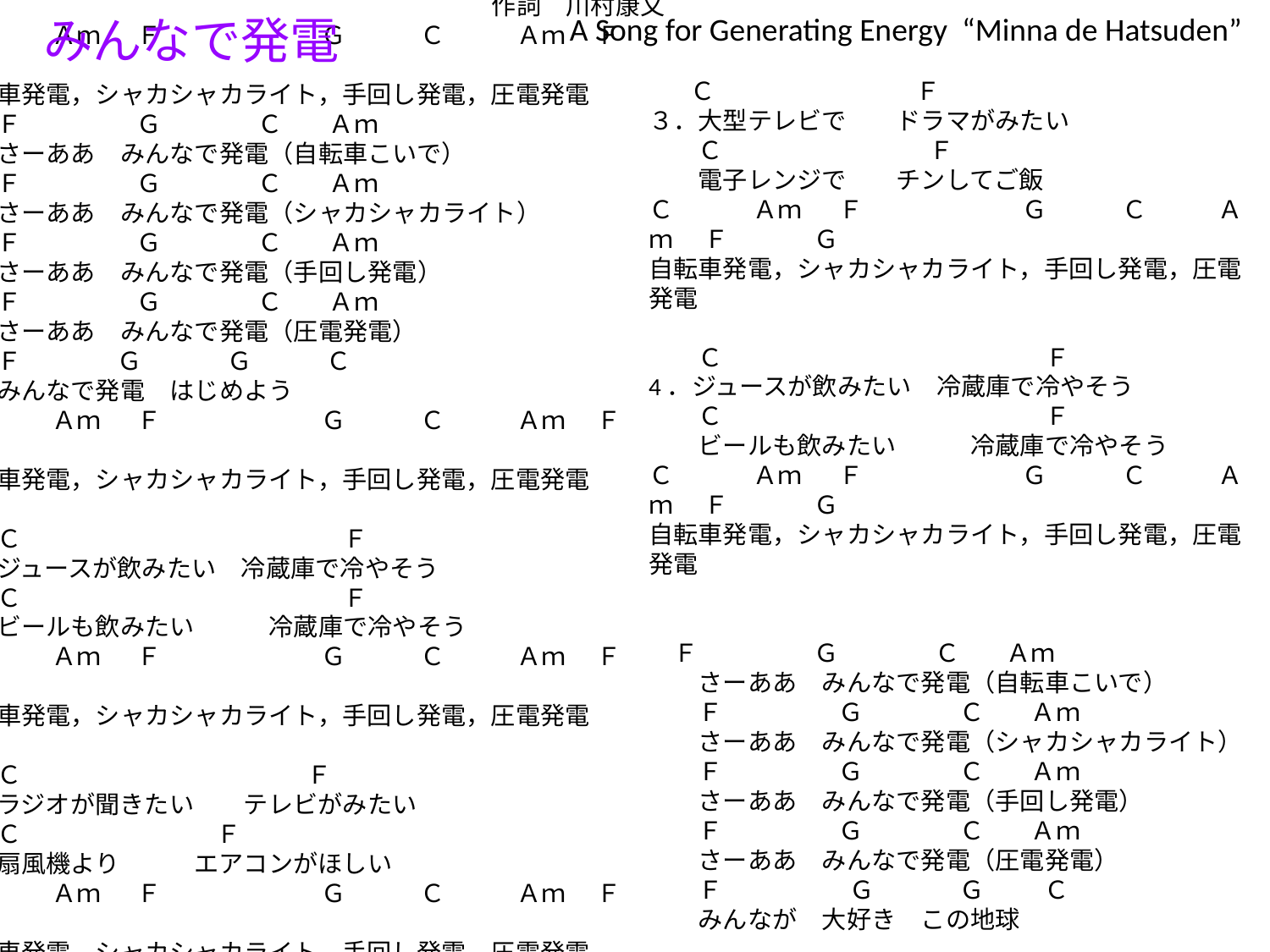

作詞　川村康文
Ｃ　　　 Ａｍ　  Ｆ　　　　  　　Ｇ　　　Ｃ   　　 Ａｍ 　Ｆ　　　  Ｇ
自転車発電，シャカシャカライト，手回し発電，圧電発電
　　Ｆ　　　　   Ｇ　　　    Ｃ　    Ａｍ
　　さーああ　みんなで発電（自転車こいで）
　　Ｆ　　　　   Ｇ　　　    Ｃ　    Ａｍ
　　さーああ　みんなで発電（シャカシャカライト）
　　Ｆ　　　　   Ｇ　　　    Ｃ　    Ａｍ
　　さーああ　みんなで発電（手回し発電）
　　Ｆ　　　　   Ｇ　　　    Ｃ　    Ａｍ
　　さーああ　みんなで発電（圧電発電）
　　Ｆ　　　    Ｇ　　　  Ｇ　　　Ｃ
　　みんなで発電　はじめよう
Ｃ　　　 Ａｍ　  Ｆ　　　　  　　Ｇ　　　Ｃ   　　 Ａｍ　 Ｆ　　  　Ｇ
自転車発電，シャカシャカライト，手回し発電，圧電発電

　　Ｃ　　　　　　　　　　　　　Ｆ
１．ジュースが飲みたい　冷蔵庫で冷やそう
　　Ｃ　　　　　　　　　　　　　Ｆ
　　ビールも飲みたい　　　冷蔵庫で冷やそう
Ｃ　　　 Ａｍ　  Ｆ　　　　  　　Ｇ　　　Ｃ   　　 Ａｍ　 Ｆ　　  　Ｇ
自転車発電，シャカシャカライト，手回し発電，圧電発電

　　Ｃ　　　　　　　　　       　Ｆ
２．ラジオが聞きたい　　テレビがみたい
　　Ｃ　　　　　　　    Ｆ
　　扇風機より　　　エアコンがほしい
Ｃ　　　 Ａｍ　  Ｆ　　　　  　　Ｇ　　　Ｃ   　　 Ａｍ　 Ｆ　　     Ｇ
自転車発電，シャカシャカライト，手回し発電，圧電発電

みんなで発電
A Song for Generating Energy  “Minna de Hatsuden”

  　Ｃ　　　　　　　     Ｆ
３．大型テレビで　　ドラマがみたい
　　Ｃ　　　　　　　      Ｆ
　　電子レンジで　　チンしてご飯
Ｃ　　　 Ａｍ　  Ｆ　　　　  　　Ｇ　　　Ｃ   　　 Ａｍ　 Ｆ　  　　Ｇ
自転車発電，シャカシャカライト，手回し発電，圧電発電

　　Ｃ　　　　　　　　　　　　　Ｆ
4．ジュースが飲みたい　冷蔵庫で冷やそう
　　Ｃ　　　　　　　　　　　　　Ｆ
　　ビールも飲みたい　　　冷蔵庫で冷やそう
Ｃ　　　 Ａｍ　  Ｆ　　　　  　　Ｇ　　　Ｃ   　　 Ａｍ　 Ｆ　　  　Ｇ
自転車発電，シャカシャカライト，手回し発電，圧電発電

　Ｆ　　　　   Ｇ　　　    Ｃ　    Ａｍ
　　さーああ　みんなで発電（自転車こいで）
　　Ｆ　　　　   Ｇ　　　    Ｃ　    Ａｍ
　　さーああ　みんなで発電（シャカシャカライト）
　　Ｆ　　　　   Ｇ　　　    Ｃ　    Ａｍ
　　さーああ　みんなで発電（手回し発電）
　　Ｆ　　　　   Ｇ　　　    Ｃ　    Ａｍ
　　さーああ　みんなで発電（圧電発電）
　　Ｆ　　　　     Ｇ　　　  Ｇ　　  Ｃ
　　みんなが　大好き　この地球